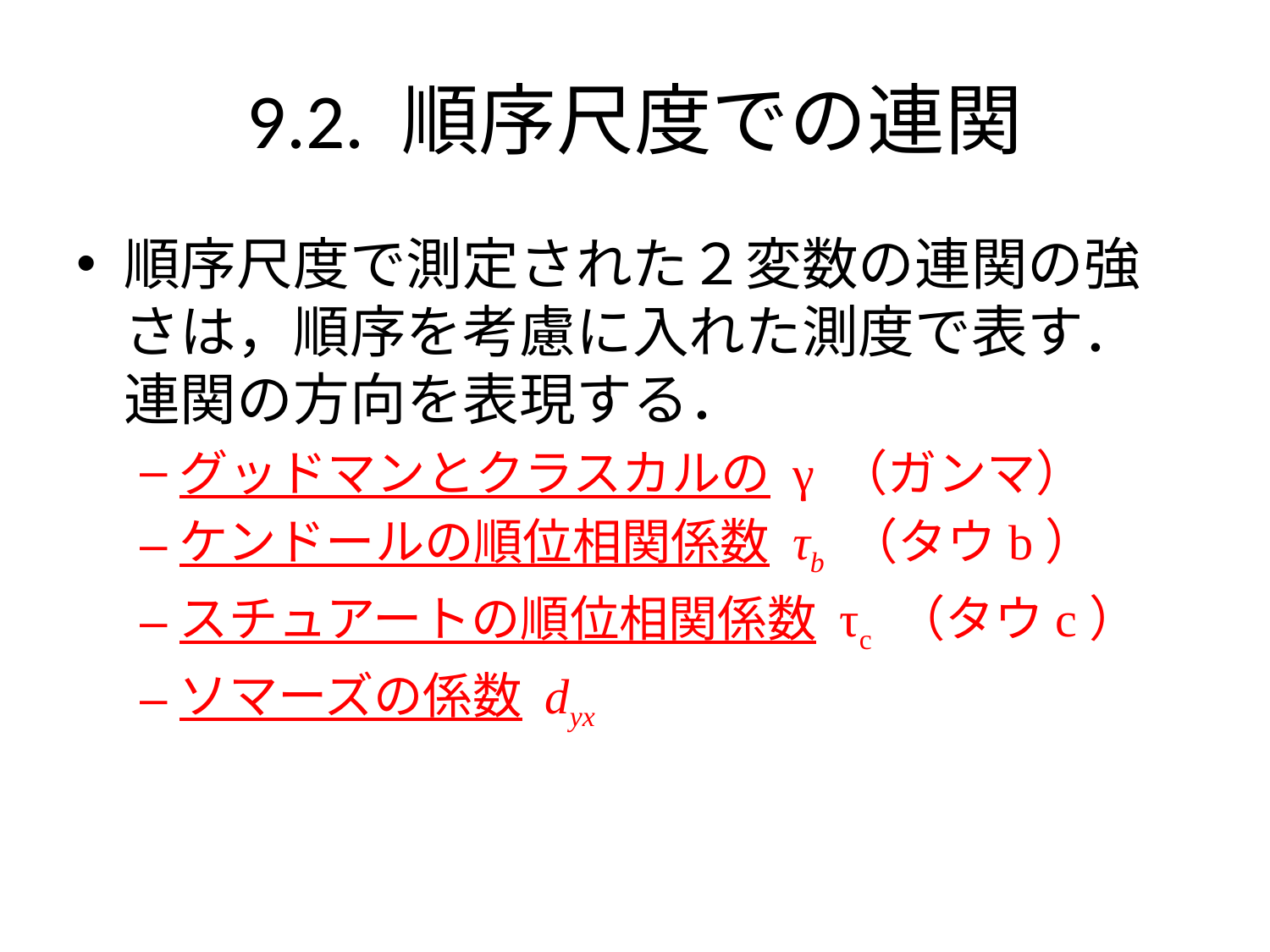

# 9.2. 順序尺度での連関
順序尺度で測定された２変数の連関の強さは，順序を考慮に入れた測度で表す．連関の方向を表現する．
グッドマンとクラスカルの γ （ガンマ）
ケンドールの順位相関係数 τb （タウb）
スチュアートの順位相関係数 τc （タウc）
ソマーズの係数 dyx